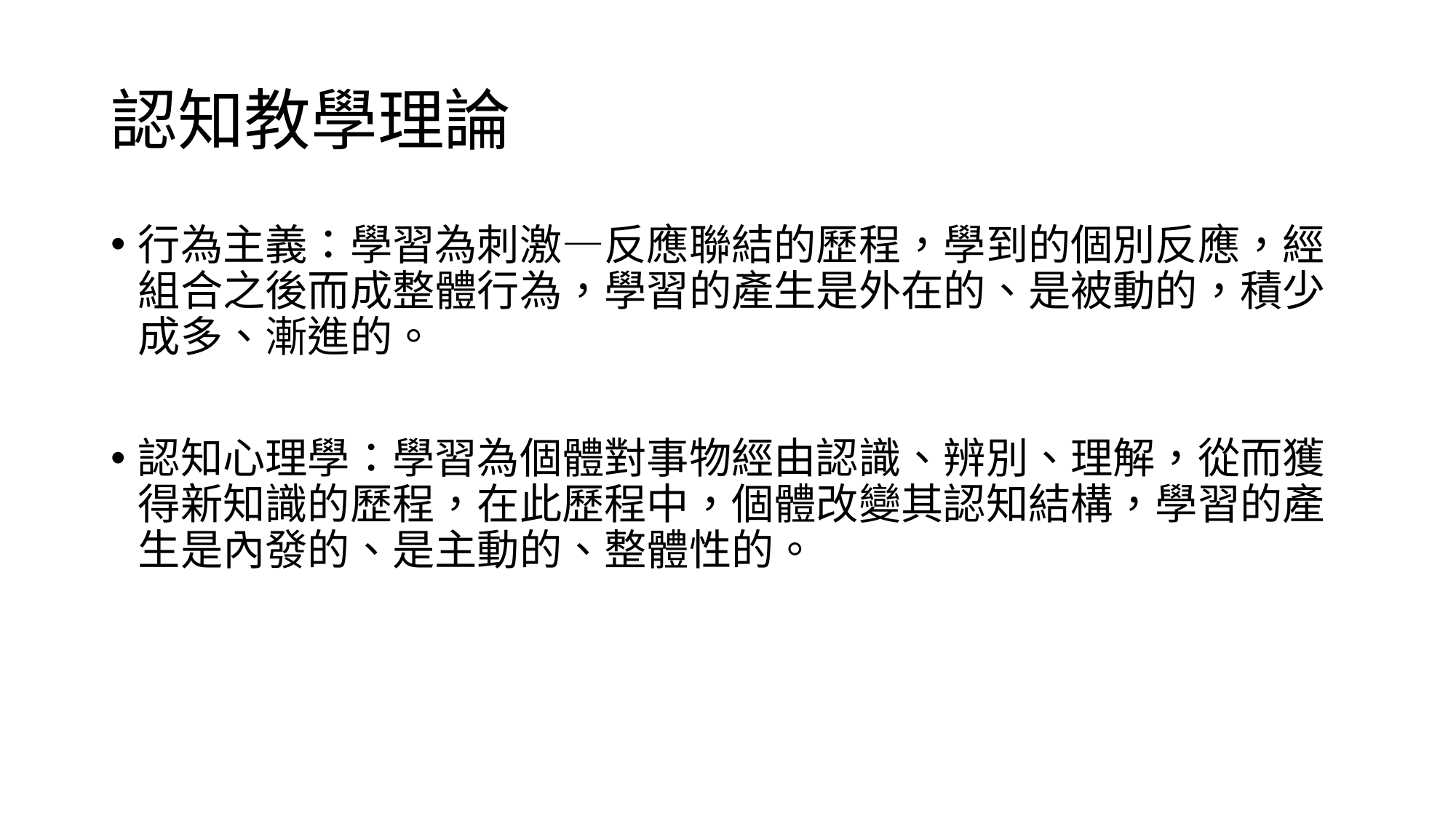

# 認知教學理論
行為主義：學習為刺激—反應聯結的歷程，學到的個別反應，經組合之後而成整體行為，學習的產生是外在的、是被動的，積少成多、漸進的。

認知心理學：學習為個體對事物經由認識、辨別、理解，從而獲得新知識的歷程，在此歷程中，個體改變其認知結構，學習的產生是內發的、是主動的、整體性的。